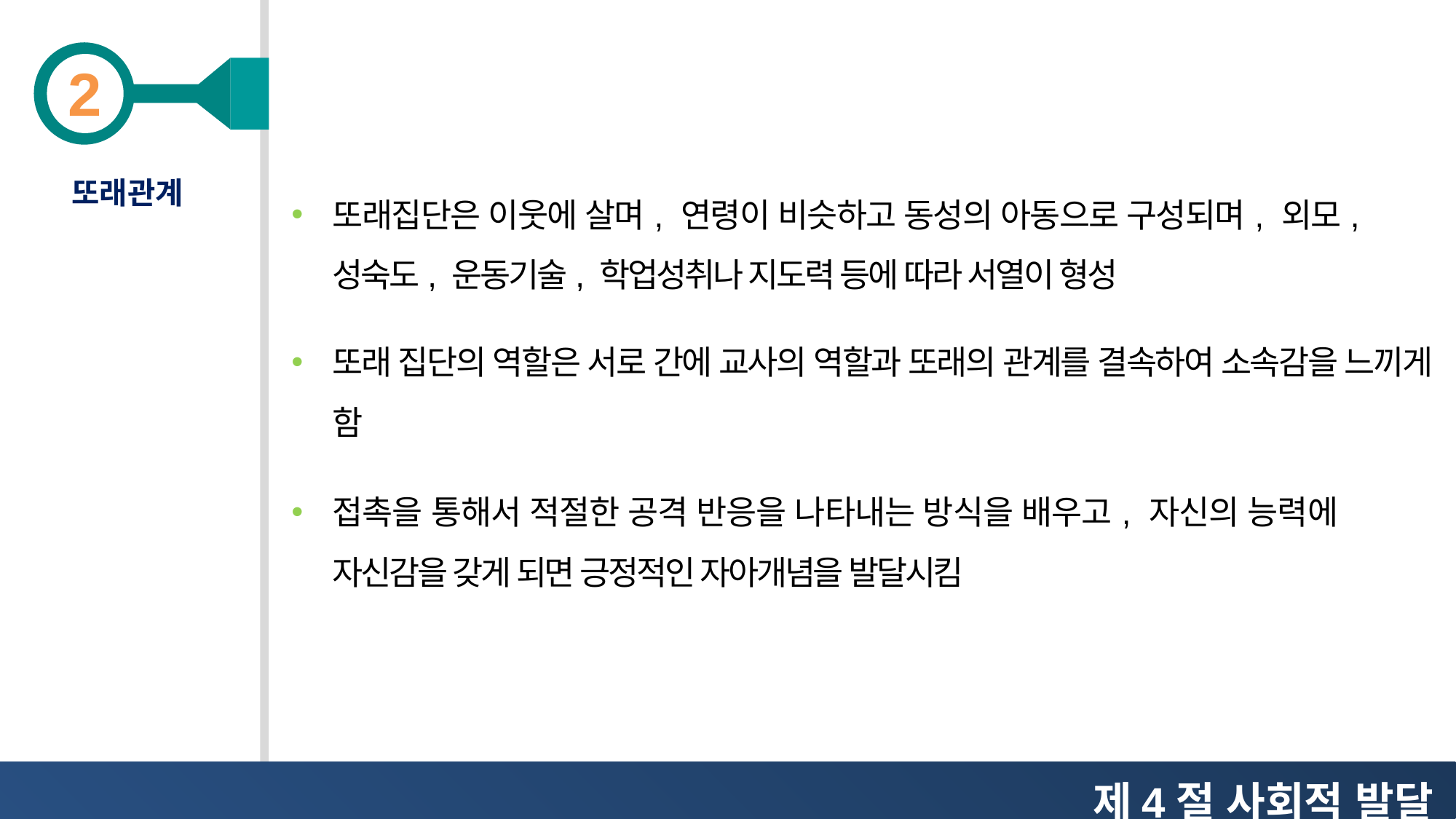

또래관계
또래집단은 이웃에 살며, 연령이 비슷하고 동성의 아동으로 구성되며, 외모,          성숙도, 운동기술, 학업성취나 지도력 등에 따라 서열이 형성

또래 집단의 역할은 서로 간에 교사의 역할과 또래의 관계를 결속하여 소속감을 느끼게 함

접촉을 통해서 적절한 공격 반응을 나타내는 방식을 배우고, 자신의 능력에            자신감을 갖게 되면 긍정적인 자아개념을 발달시킴
제4절 사회적 발달